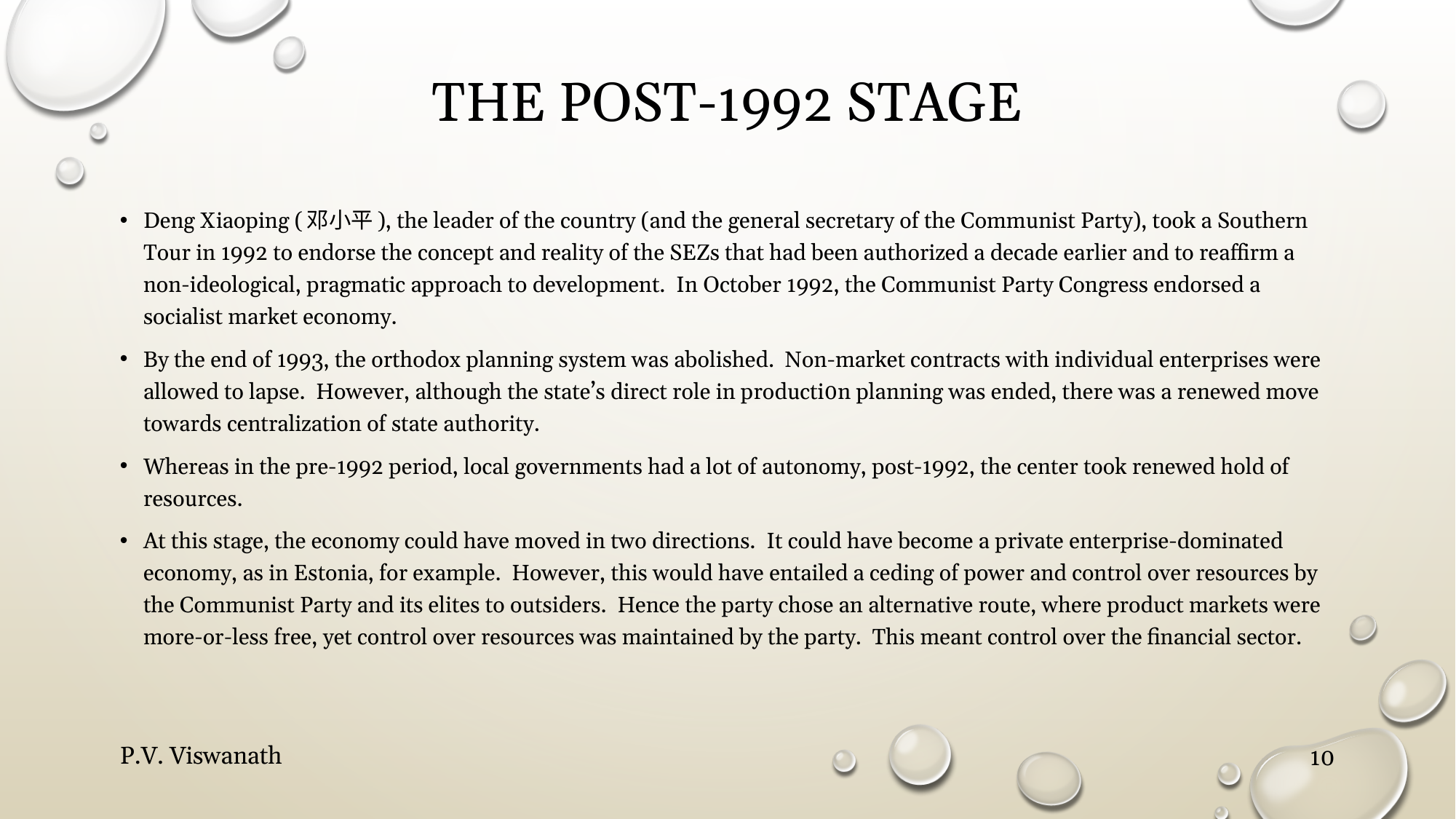

# The post-1992 stage
Deng Xiaoping (邓小平), the leader of the country (and the general secretary of the Communist Party), took a Southern Tour in 1992 to endorse the concept and reality of the SEZs that had been authorized a decade earlier and to reaffirm a non-ideological, pragmatic approach to development.  In October 1992, the Communist Party Congress endorsed a socialist market economy.
By the end of 1993, the orthodox planning system was abolished.  Non-market contracts with individual enterprises were allowed to lapse.  However, although the state’s direct role in producti0n planning was ended, there was a renewed move towards centralization of state authority.
Whereas in the pre-1992 period, local governments had a lot of autonomy, post-1992, the center took renewed hold of resources.
At this stage, the economy could have moved in two directions.  It could have become a private enterprise-dominated economy, as in Estonia, for example.  However, this would have entailed a ceding of power and control over resources by the Communist Party and its elites to outsiders.  Hence the party chose an alternative route, where product markets were more-or-less free, yet control over resources was maintained by the party.  This meant control over the financial sector.
P.V. Viswanath
10